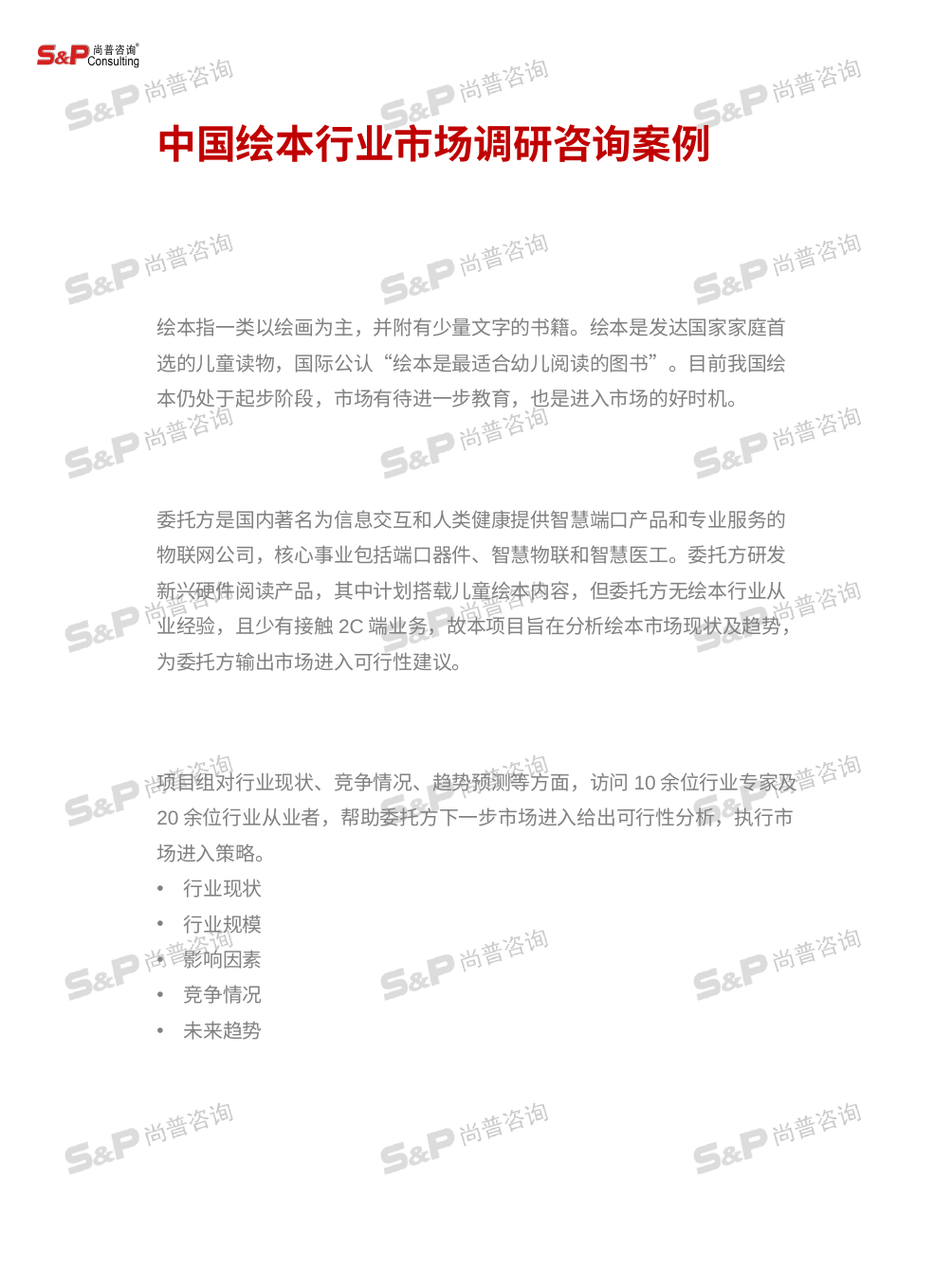

中国绘本行业市场调研咨询案例

绘本指一类以绘画为主，并附有少量文字的书籍。绘本是发达国家家庭首选的儿童读物，国际公认“绘本是最适合幼儿阅读的图书”。目前我国绘本仍处于起步阶段，市场有待进一步教育，也是进入市场的好时机。

委托方是国内著名为信息交互和人类健康提供智慧端口产品和专业服务的物联网公司，核心事业包括端口器件、智慧物联和智慧医工。委托方研发新兴硬件阅读产品，其中计划搭载儿童绘本内容，但委托方无绘本行业从业经验，且少有接触2C端业务，故本项目旨在分析绘本市场现状及趋势，为委托方输出市场进入可行性建议。

项目组对行业现状、竞争情况、趋势预测等方面，访问10余位行业专家及20余位行业从业者，帮助委托方下一步市场进入给出可行性分析，执行市场进入策略。
行业现状
行业规模
影响因素
竞争情况
未来趋势